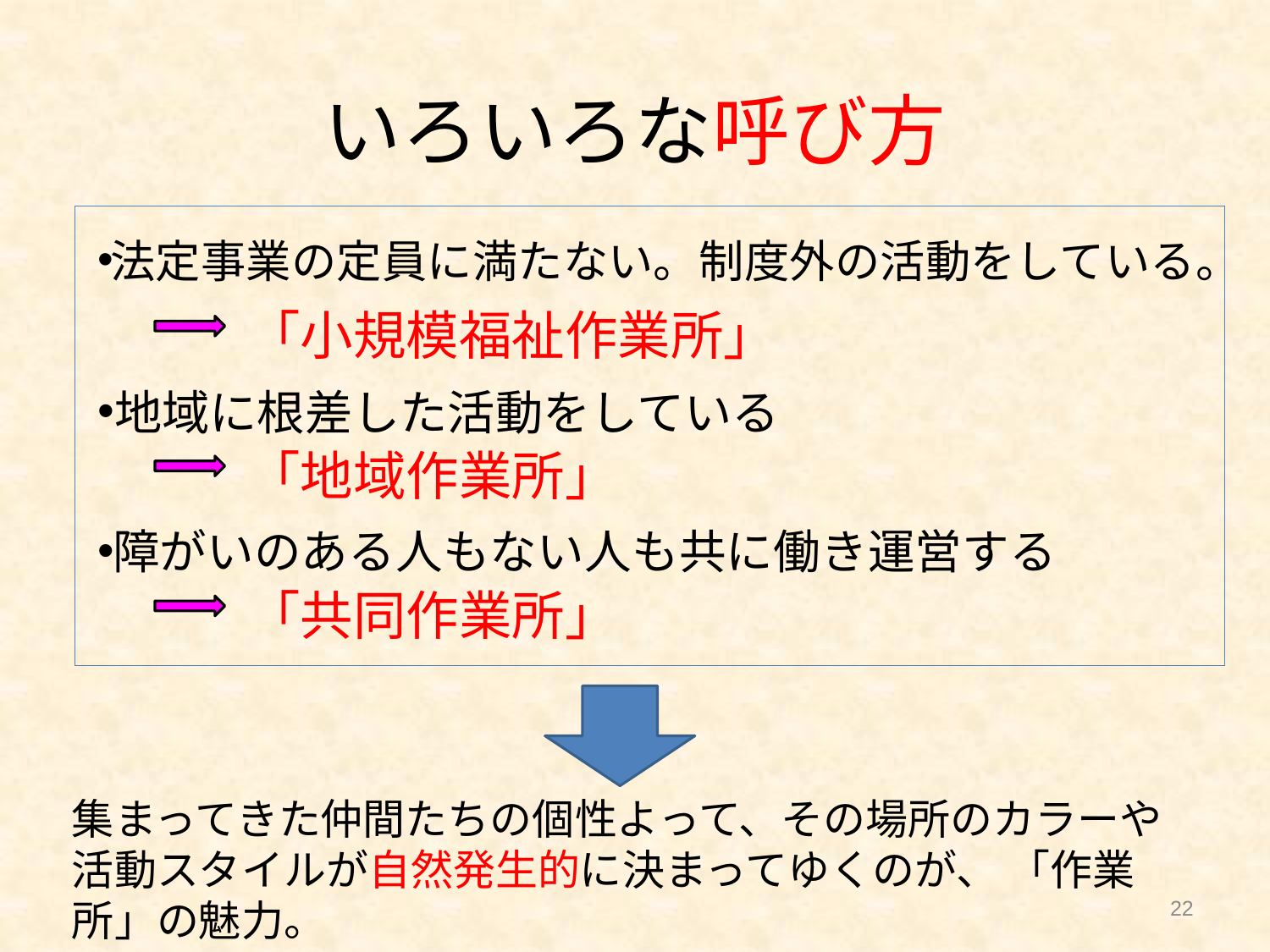

# いろいろな呼び方

法定事業の定員に満たない。制度外の活動をしている。

「小規模福祉作業所」

地域に根差した活動をしている

「地域作業所」

障がいのある人もない人も共に働き運営する

「共同作業所」

集まってきた仲間たちの個性よって、その場所のカラーや活動スタイルが自然発生的に決まってゆくのが、 「作業所」の魅力。
22